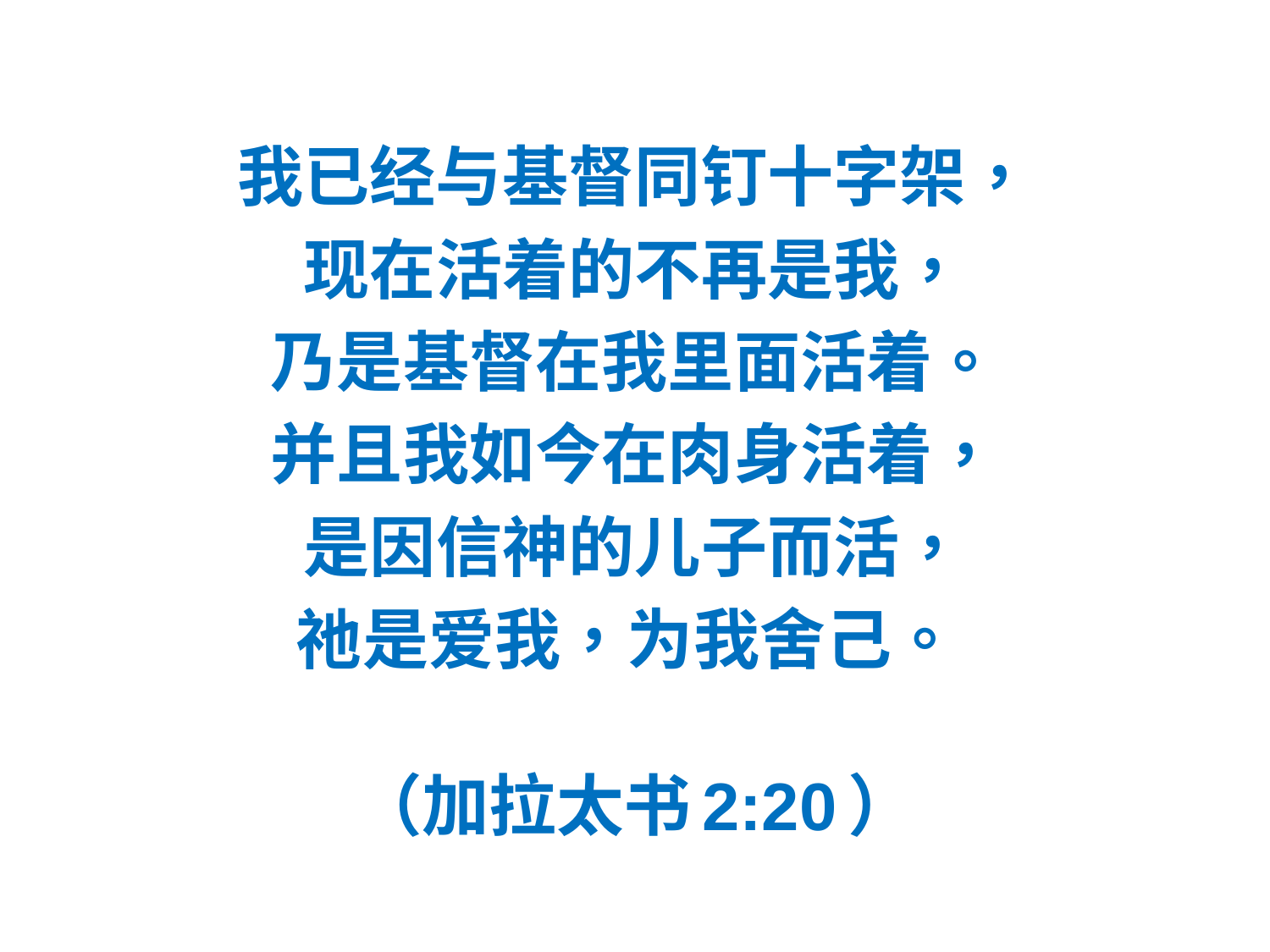

#
我已经与基督同钉十字架，
现在活着的不再是我，
乃是基督在我里面活着。
并且我如今在肉身活着，
是因信神的儿子而活，
祂是爱我，为我舍己。

（加拉太书2:20）